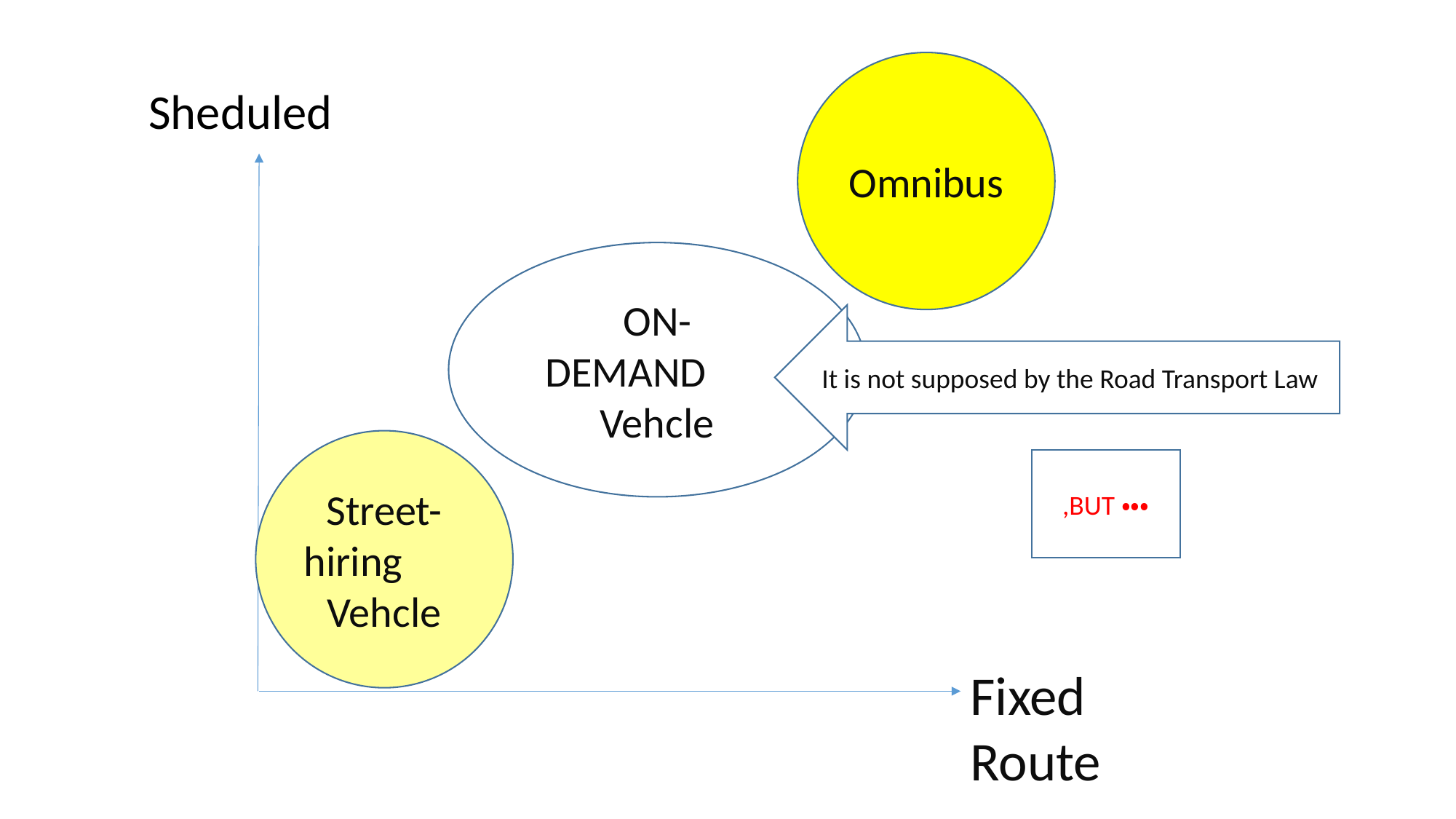

Omnibus
Sheduled
ON-DEMAND　Vehcle
It is not supposed by the Road Transport Law
Street-hiring　Vehcle
,BUT・・・
Fixed　Route